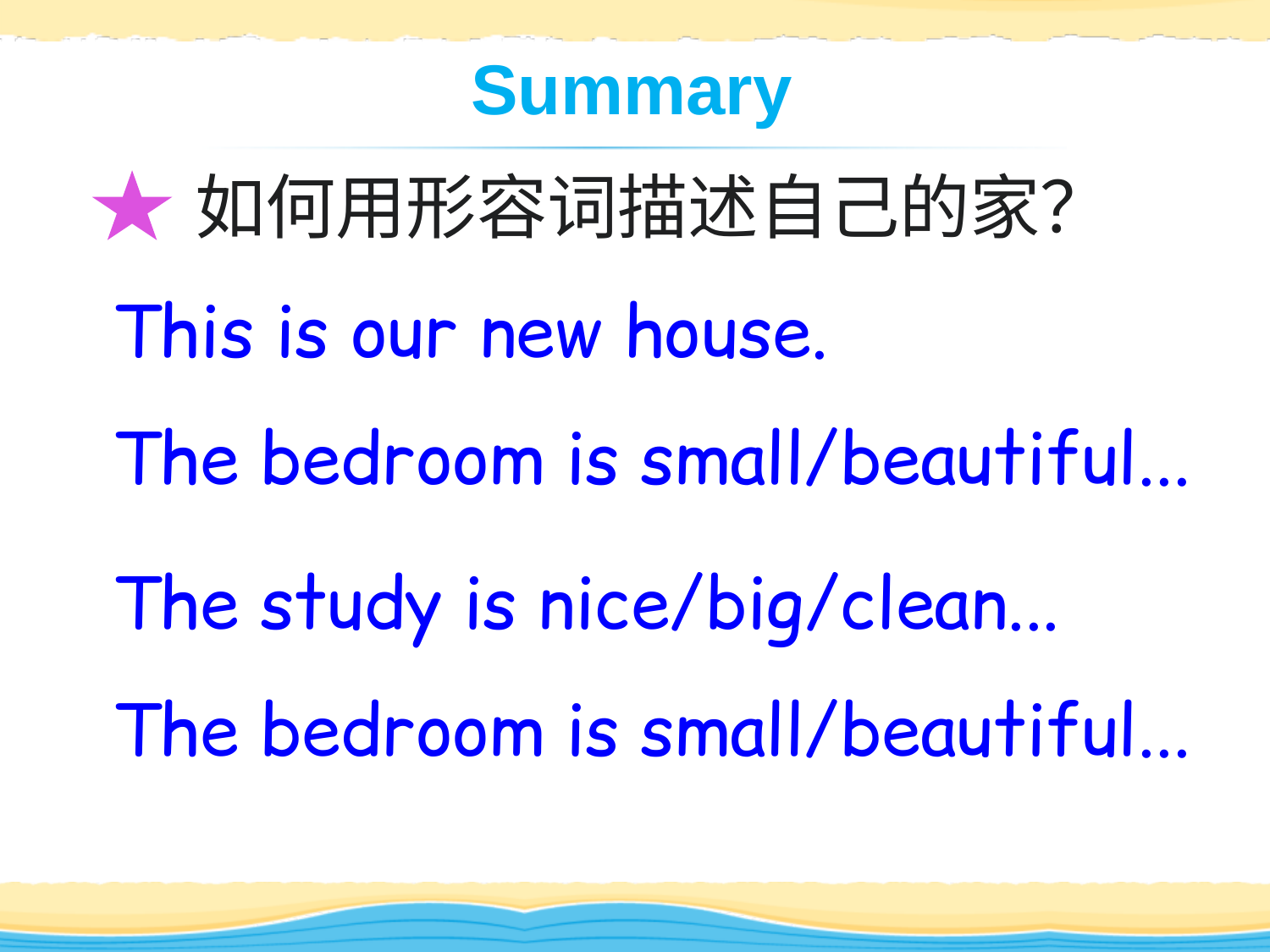

如何用形容词描述自己的家？

    This is our new house.
    The bedroom is small/beautiful...
    The study is nice/big/clean...
    The bedroom is small/beautiful...